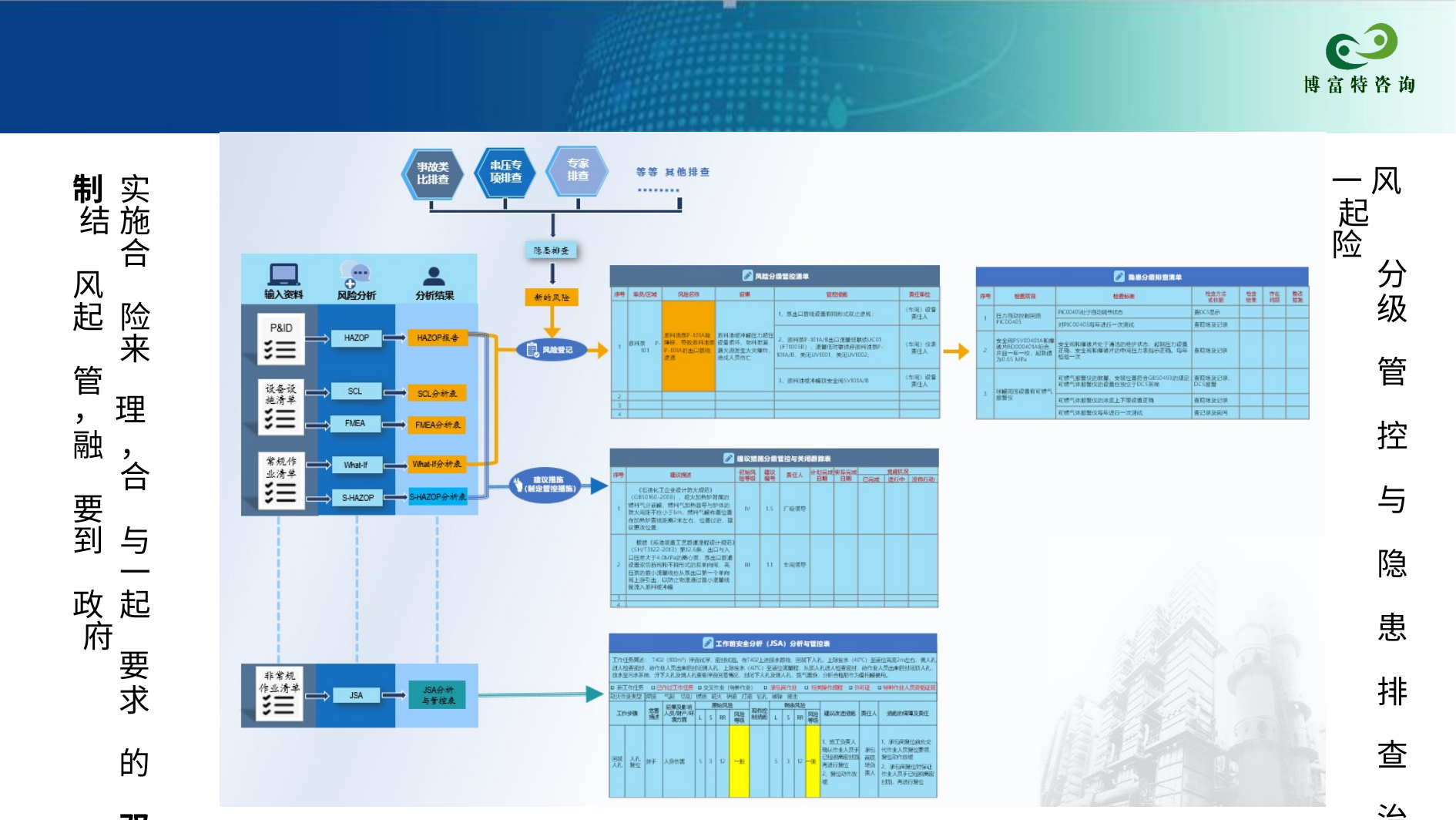

一 风  起 险
分
级  管  控  与  隐  患  排  查  治  理  要  有  机  结  合  到
制 实  结 施  合 风  起 险  来 管
， 理
融 ，  合 要  到 与  一 政  起 府
要
求  的  双  重  预  防  机